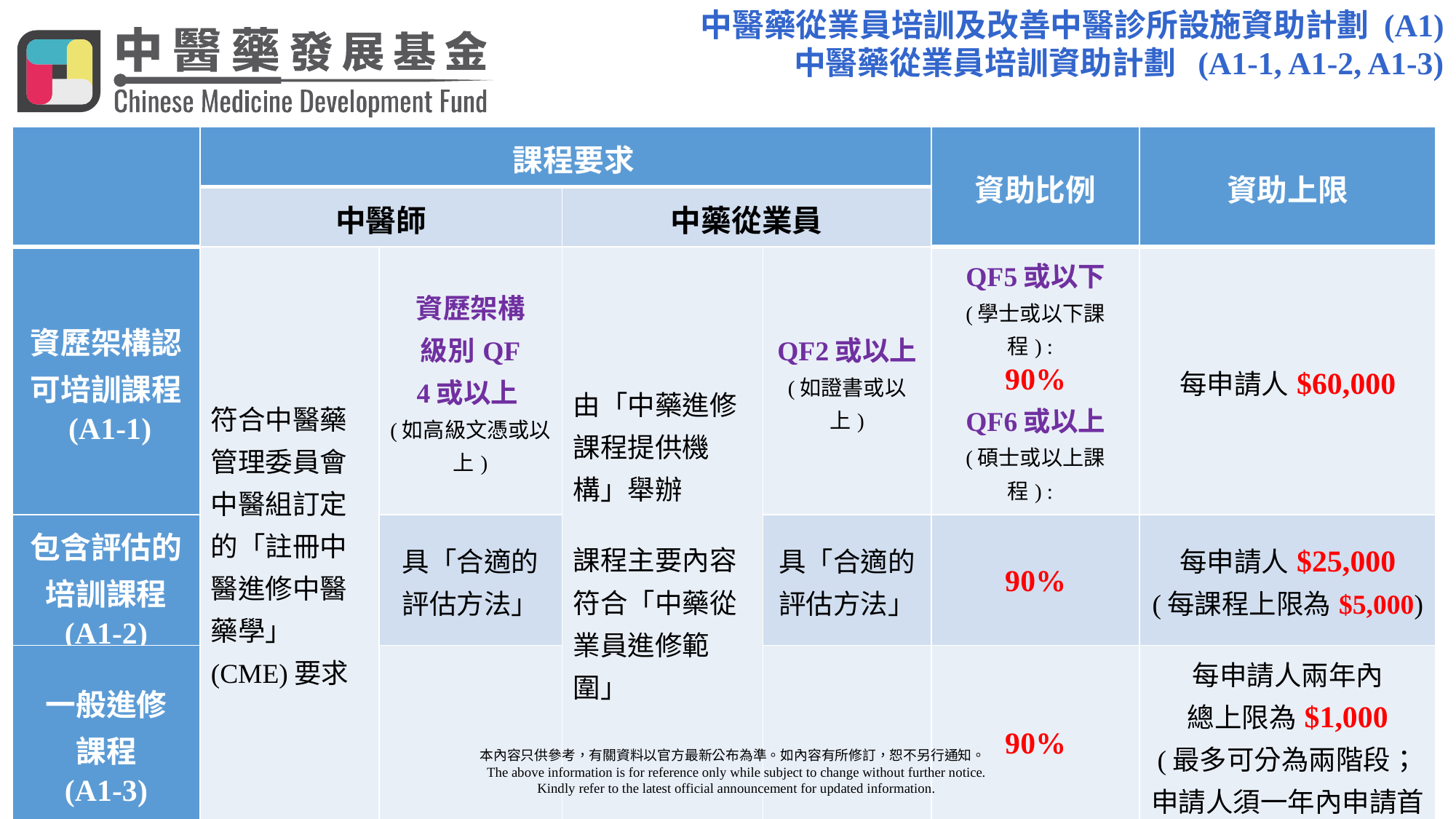

中醫藥從業員培訓及改善中醫診所設施資助計劃 (A1)
中醫藥從業員培訓資助計劃  (A1-1, A1-2, A1-3)
|  | 課程要求 |  |  |  | 資助比例 | 資助上限 |
| --- | --- | --- | --- | --- | --- | --- |
|  | 中醫師 |  | 中藥從業員 |  |  |  |
| 資歷架構認可培訓課程  (A1-1) | 符合中醫藥管理委員會中醫組訂定的「註冊中醫進修中醫藥學」 (CME)要求 | 資歷架構 級別QF 4或以上  (如高級文憑或以上) | 由「中藥進修課程提供機構」舉辦 課程主要內容符合「中藥從業員進修範圍」 | QF2或以上 (如證書或以上) | QF5或以下 (學士或以下課程) :   90% QF6或以上 (碩士或以上課程) :   60% | 每申請人$60,000 |
| 包含評估的培訓課程 (A1-2) |  | 具「合適的評估方法」 |  | 具「合適的評估方法」 | 90% | 每申請人$25,000 (每課程上限為$5,000) |
| 一般進修 課程 (A1-3) |  |  |  |  | 90% | 每申請人兩年內 總上限為$1,000 (最多可分為兩階段；申請人須一年內申請首階段發還至少$500) |

  本內容只供參考，有關資料以官方最新公布為準。如內容有所修訂，恕不另行通知。
     The above information is for reference only while subject to change without further notice.
     Kindly refer to the latest official announcement for updated information.
7